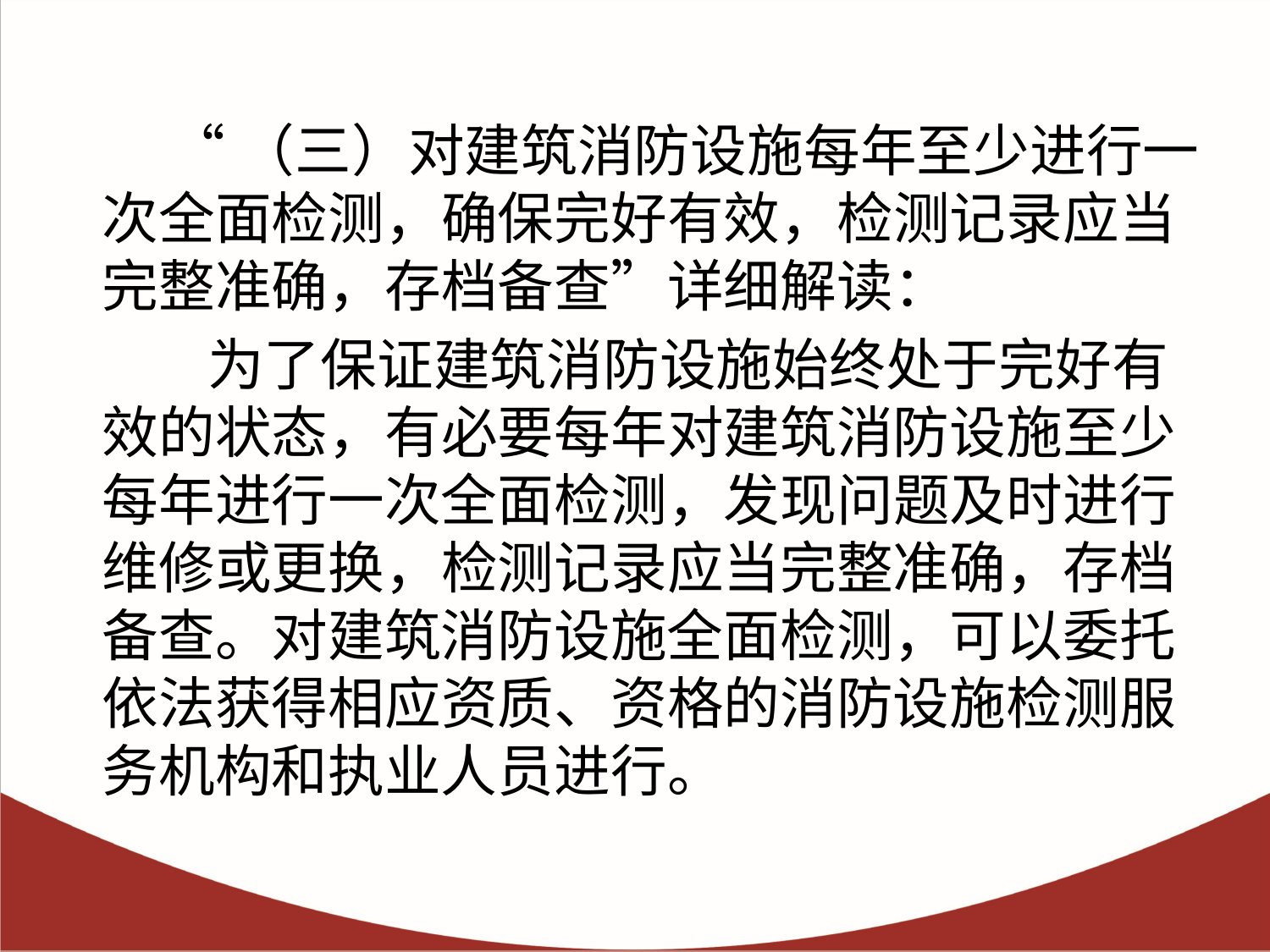

“（三）对建筑消防设施每年至少进行一次全面检测，确保完好有效，检测记录应当完整准确，存档备查”详细解读：
           为了保证建筑消防设施始终处于完好有效的状态，有必要每年对建筑消防设施至少每年进行一次全面检测，发现问题及时进行维修或更换，检测记录应当完整准确，存档备查。对建筑消防设施全面检测，可以委托依法获得相应资质、资格的消防设施检测服务机构和执业人员进行。